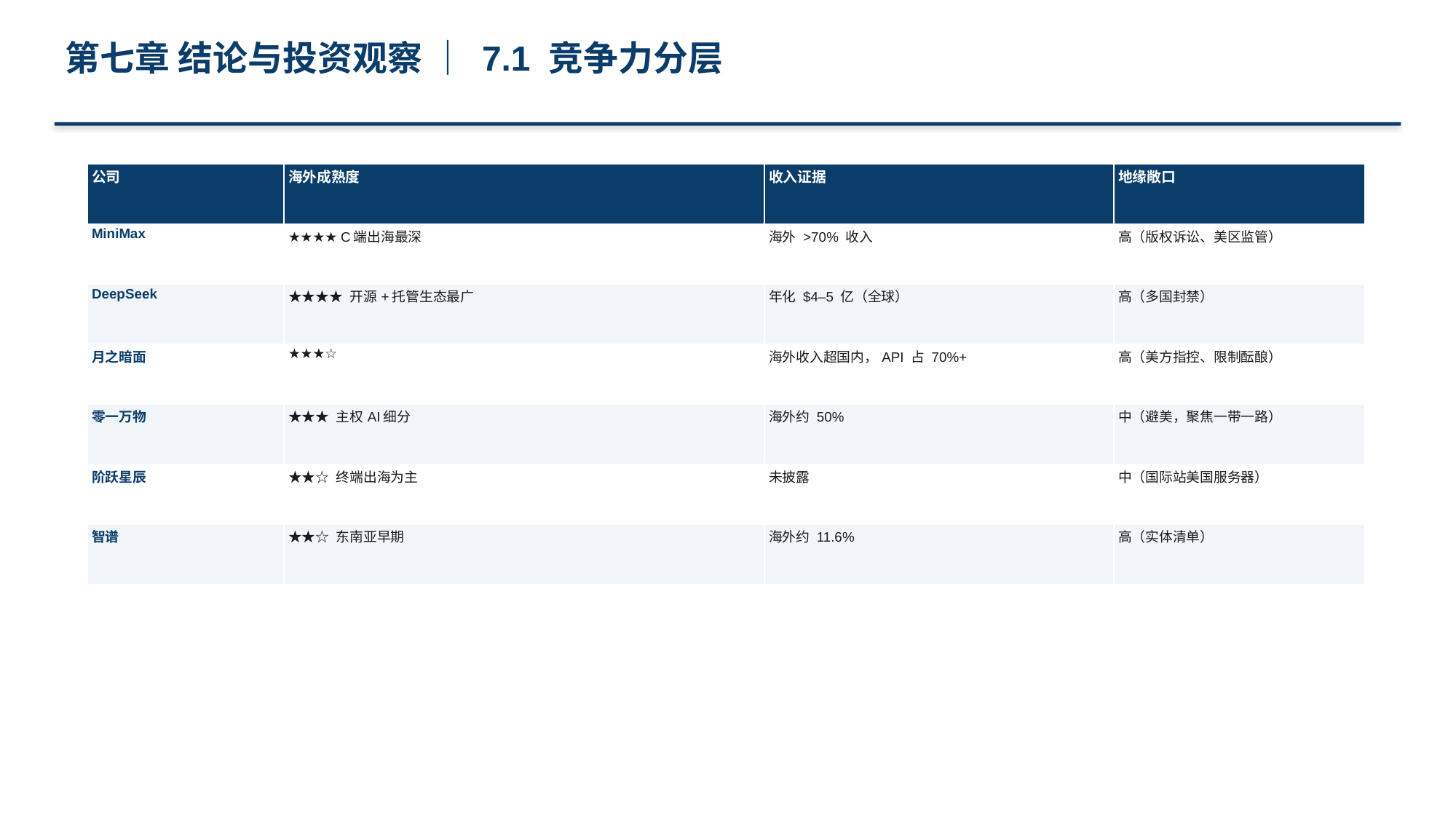

第七章 结论与投资观察 ｜ 7.1 竞争力分层

| 公司 | 海外成熟度 | 收入证据 | 地缘敞口 |
| --- | --- | --- | --- |
| MiniMax | ★★★★ C端出海最深 | 海外 >70% 收入 | 高（版权诉讼、美区监管） |
| DeepSeek | ★★★★ 开源+托管生态最广 | 年化 $4–5 亿（全球） | 高（多国封禁） |
| 月之暗面 | ★★★☆ | 海外收入超国内，API 占 70%+ | 高（美方指控、限制酝酿） |
| 零一万物 | ★★★ 主权AI细分 | 海外约 50% | 中（避美，聚焦一带一路） |
| 阶跃星辰 | ★★☆ 终端出海为主 | 未披露 | 中（国际站美国服务器） |
| 智谱 | ★★☆ 东南亚早期 | 海外约 11.6% | 高（实体清单） |